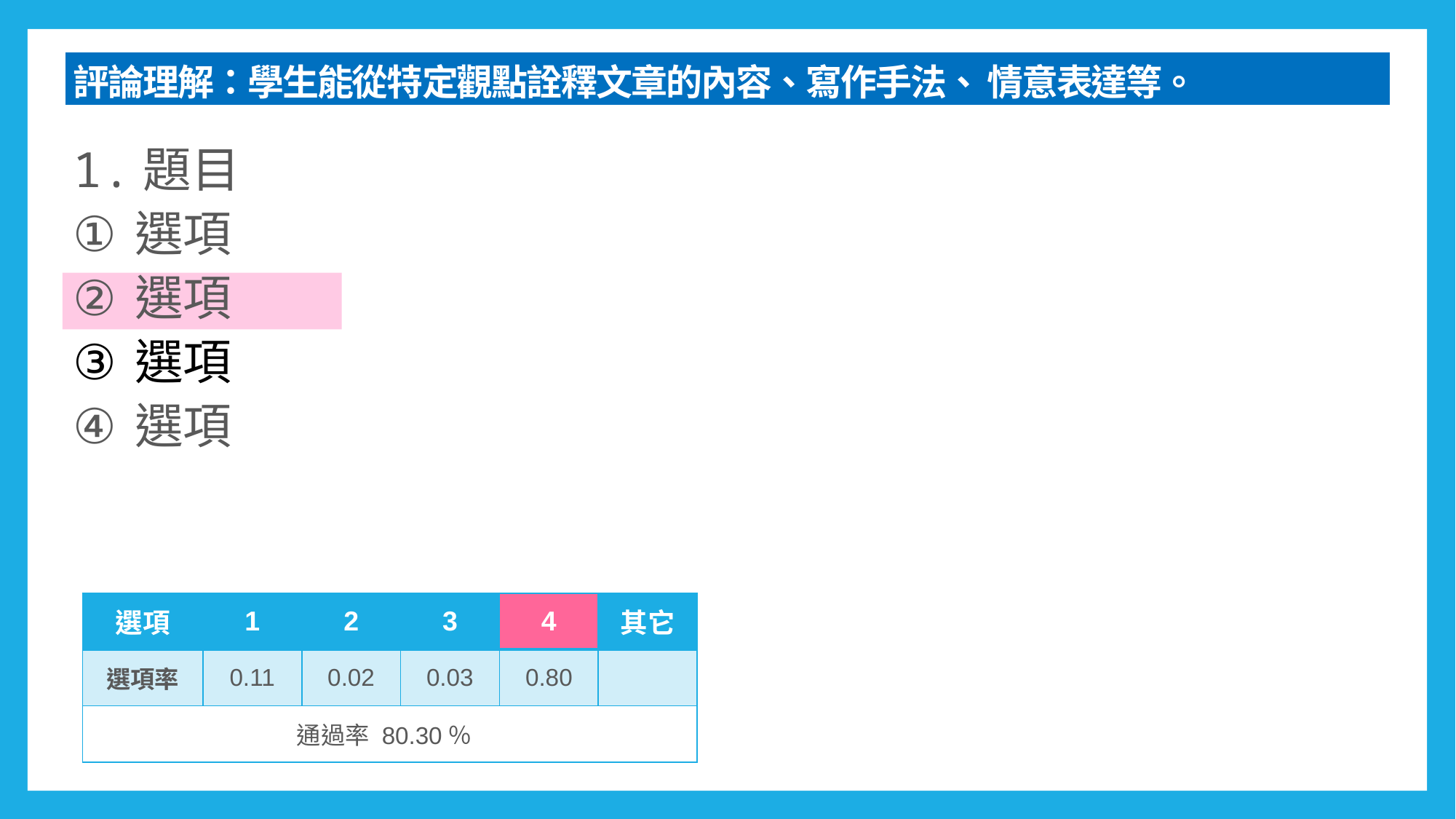

評論理解：學生能從特定觀點詮釋文章的內容、寫作手法、 情意表達等。
1.題目
選項
選項
選項
選項

| 選項 | 1 | 2 | 3 | 4 | 其它 |
| --- | --- | --- | --- | --- | --- |
| 選項率 | 0.11 | 0.02 | 0.03 | 0.80 |  |
| 通過率 80.30％ |  |  |  |  |  |